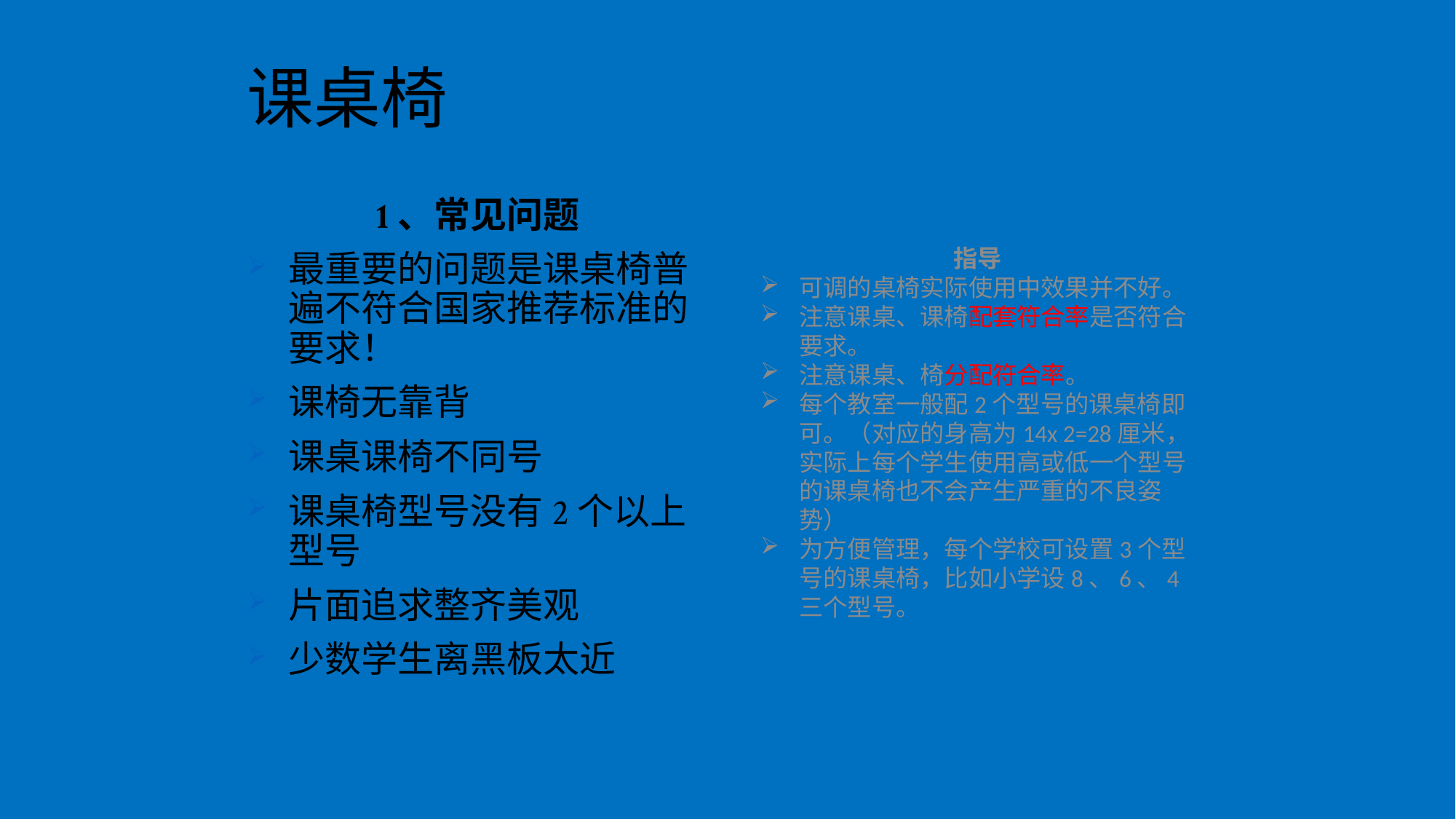

# 课桌椅
1、常见问题
最重要的问题是课桌椅普遍不符合国家推荐标准的要求！
课椅无靠背
课桌课椅不同号
课桌椅型号没有2个以上型号
片面追求整齐美观
少数学生离黑板太近

指导
可调的桌椅实际使用中效果并不好。
注意课桌、课椅配套符合率是否符合要求。
注意课桌、椅分配符合率。
每个教室一般配2个型号的课桌椅即可。（对应的身高为14x 2=28厘米，实际上每个学生使用高或低一个型号的课桌椅也不会产生严重的不良姿势）
为方便管理，每个学校可设置3个型号的课桌椅，比如小学设8、6、4三个型号。